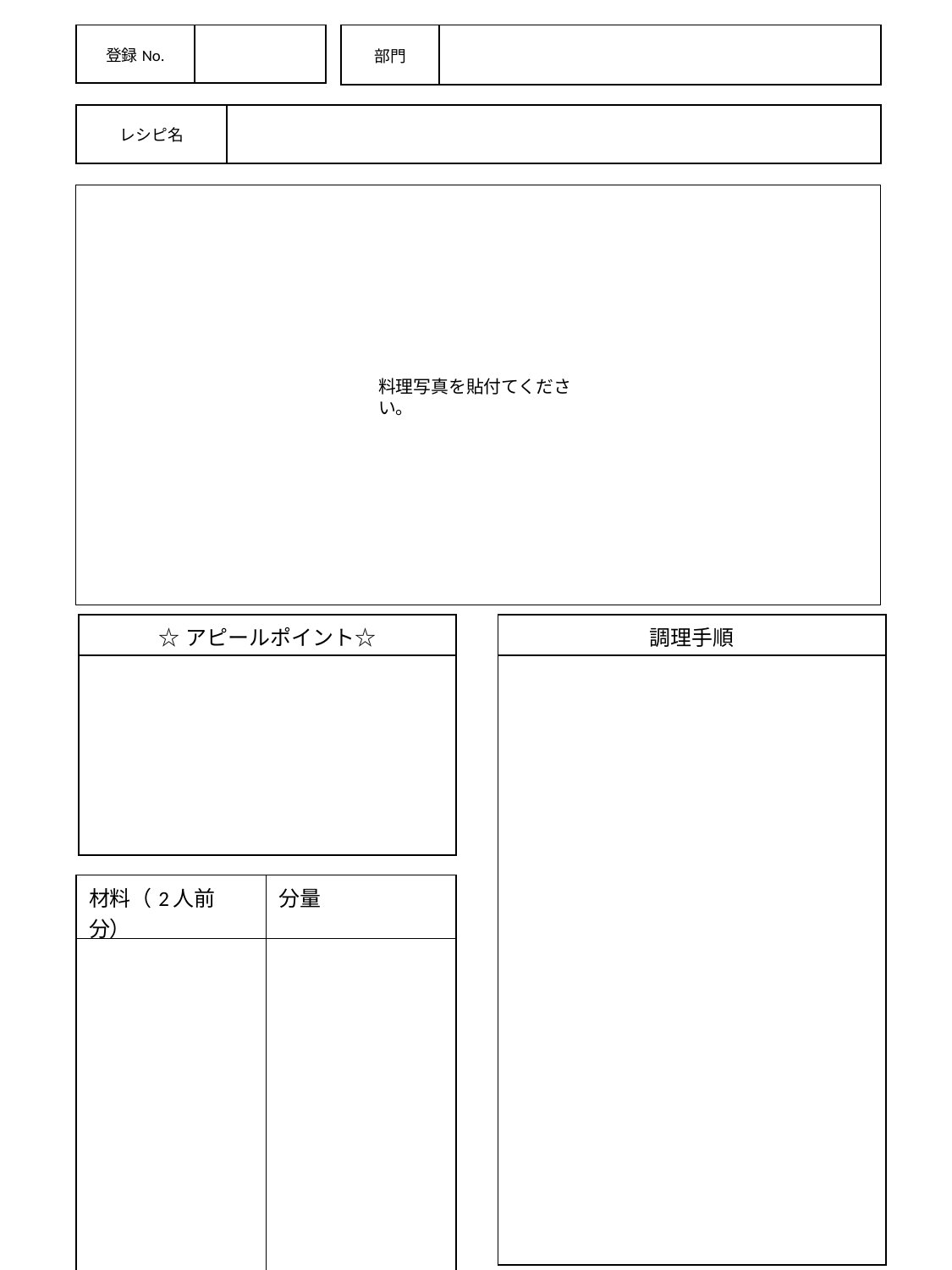

| 登録No. |  |
| --- | --- |
| 部門 |  |
| --- | --- |
| レシピ名 |  |
| --- | --- |

料理写真を貼付てください。
| ☆アピールポイント☆ |
| --- |
|  |
| 調理手順 |
| --- |
|  |
| 材料（2人前分） | 分量 |
| --- | --- |
|  |  |